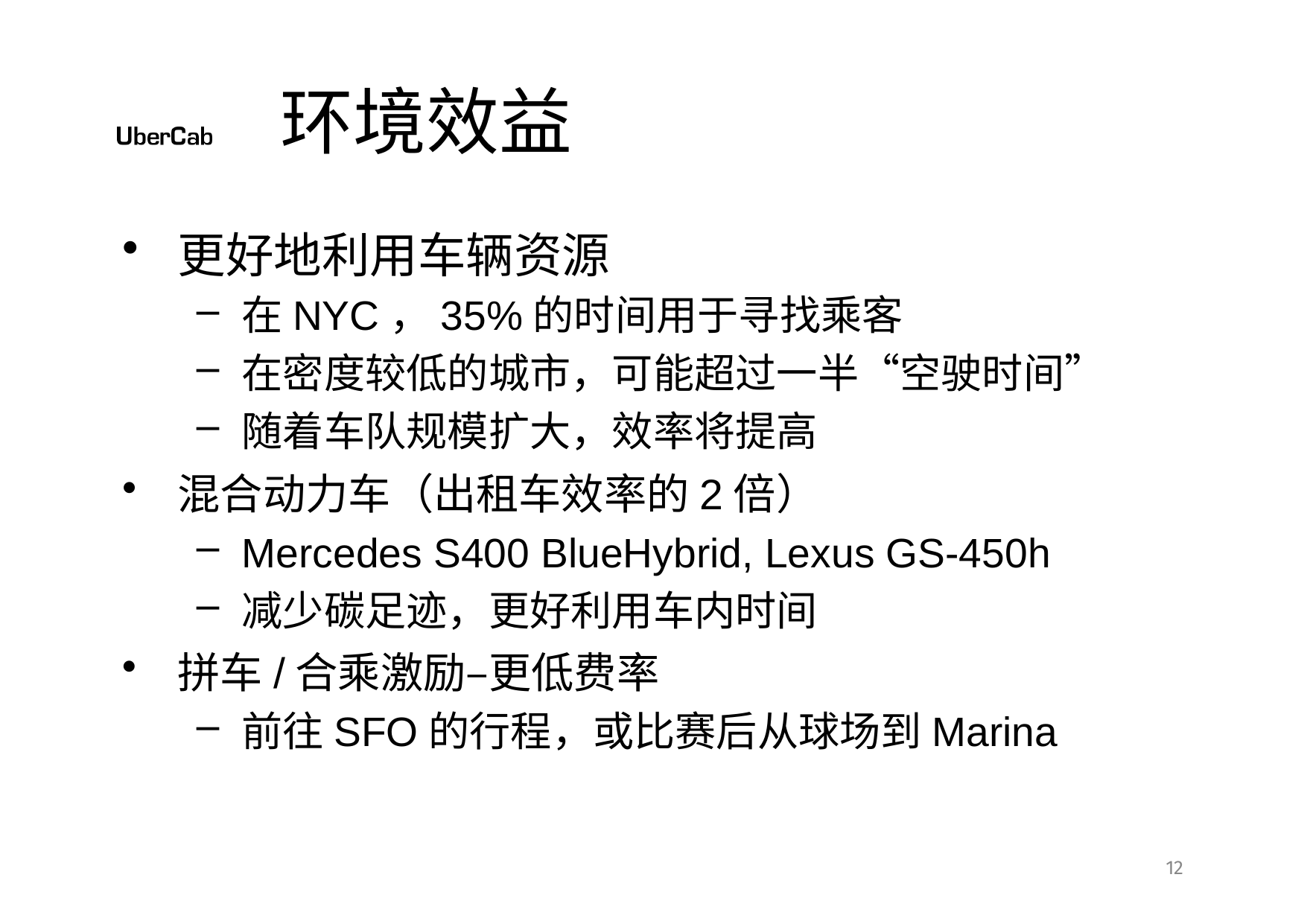

# 环境效益
更好地利用车辆资源
在NYC，35%的时间用于寻找乘客
在密度较低的城市，可能超过一半“空驶时间”
随着车队规模扩大，效率将提高
混合动力车（出租车效率的2倍）
Mercedes S400 BlueHybrid, Lexus GS-450h
减少碳足迹，更好利用车内时间
拼车/合乘激励–更低费率
前往SFO的行程，或比赛后从球场到Marina
12